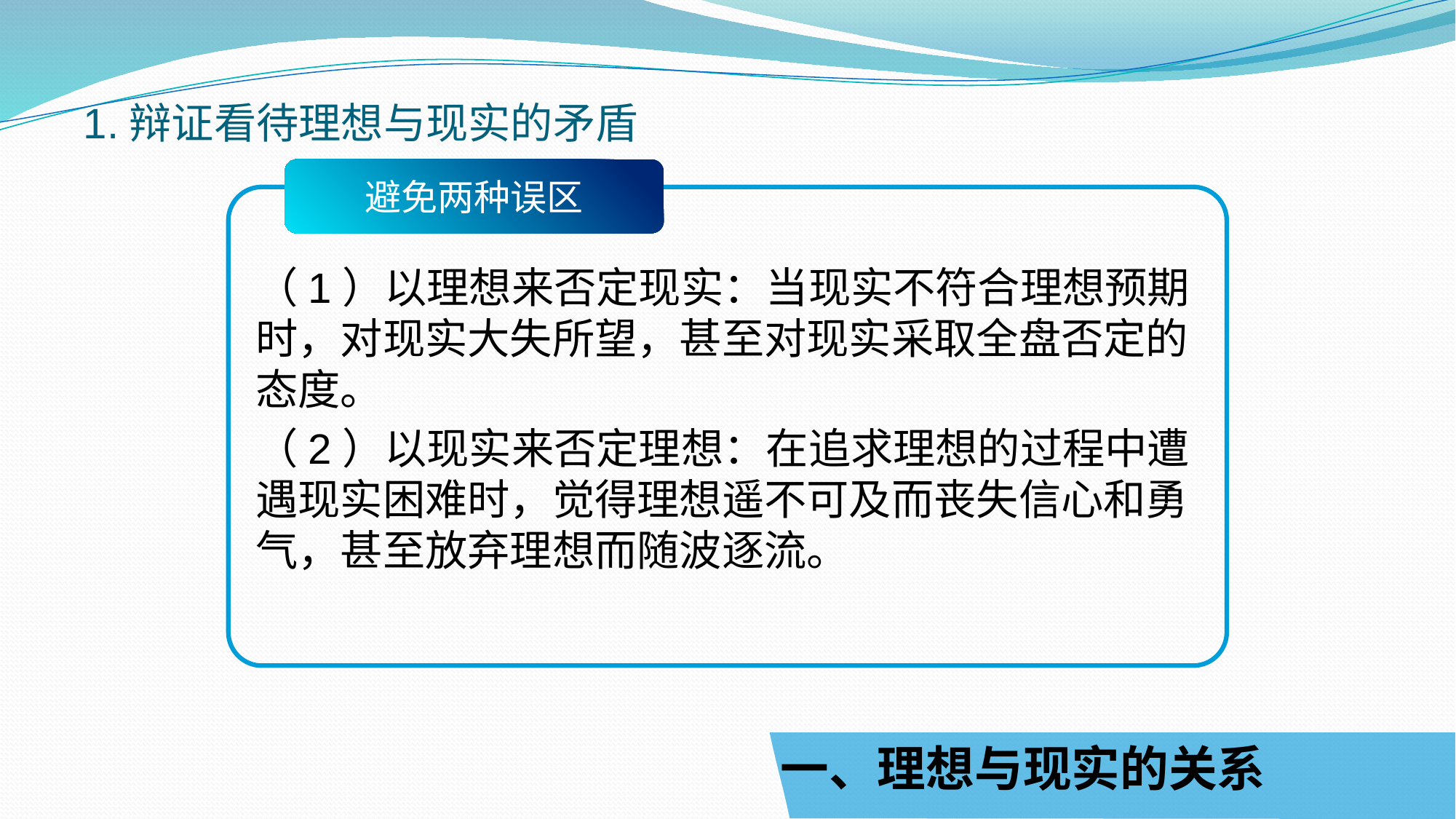

# 1.辩证看待理想与现实的矛盾
避免两种误区

（1）以理想来否定现实：当现实不符合理想预期时，对现实大失所望，甚至对现实采取全盘否定的态度。
（2）以现实来否定理想：在追求理想的过程中遭遇现实困难时，觉得理想遥不可及而丧失信心和勇气，甚至放弃理想而随波逐流。
一、理想与现实的关系